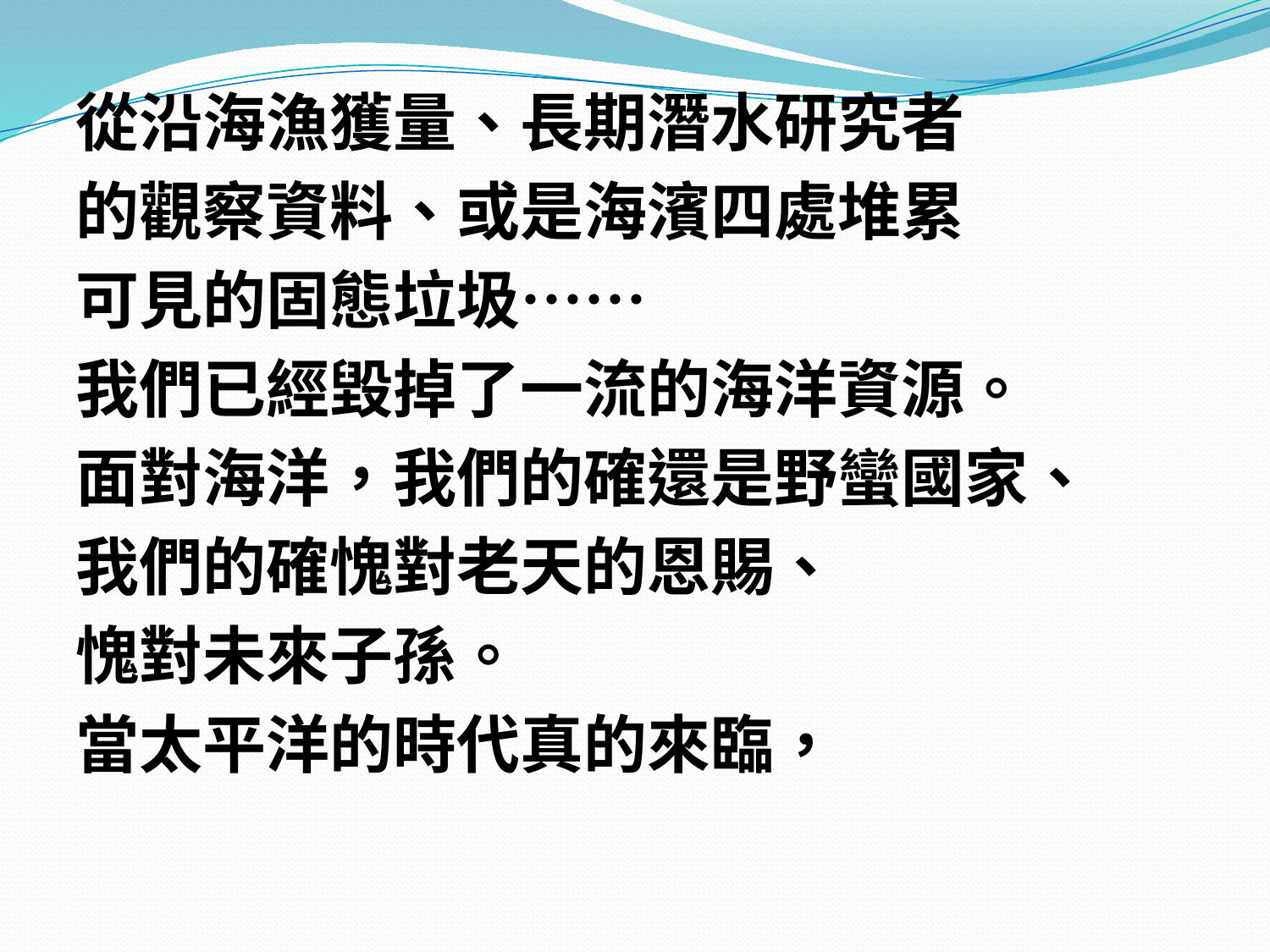

從沿海漁獲量、長期潛水研究者
的觀察資料、或是海濱四處堆累
可見的固態垃圾……
我們已經毀掉了一流的海洋資源。
面對海洋，我們的確還是野蠻國家、
我們的確愧對老天的恩賜、
愧對未來子孫。
當太平洋的時代真的來臨，